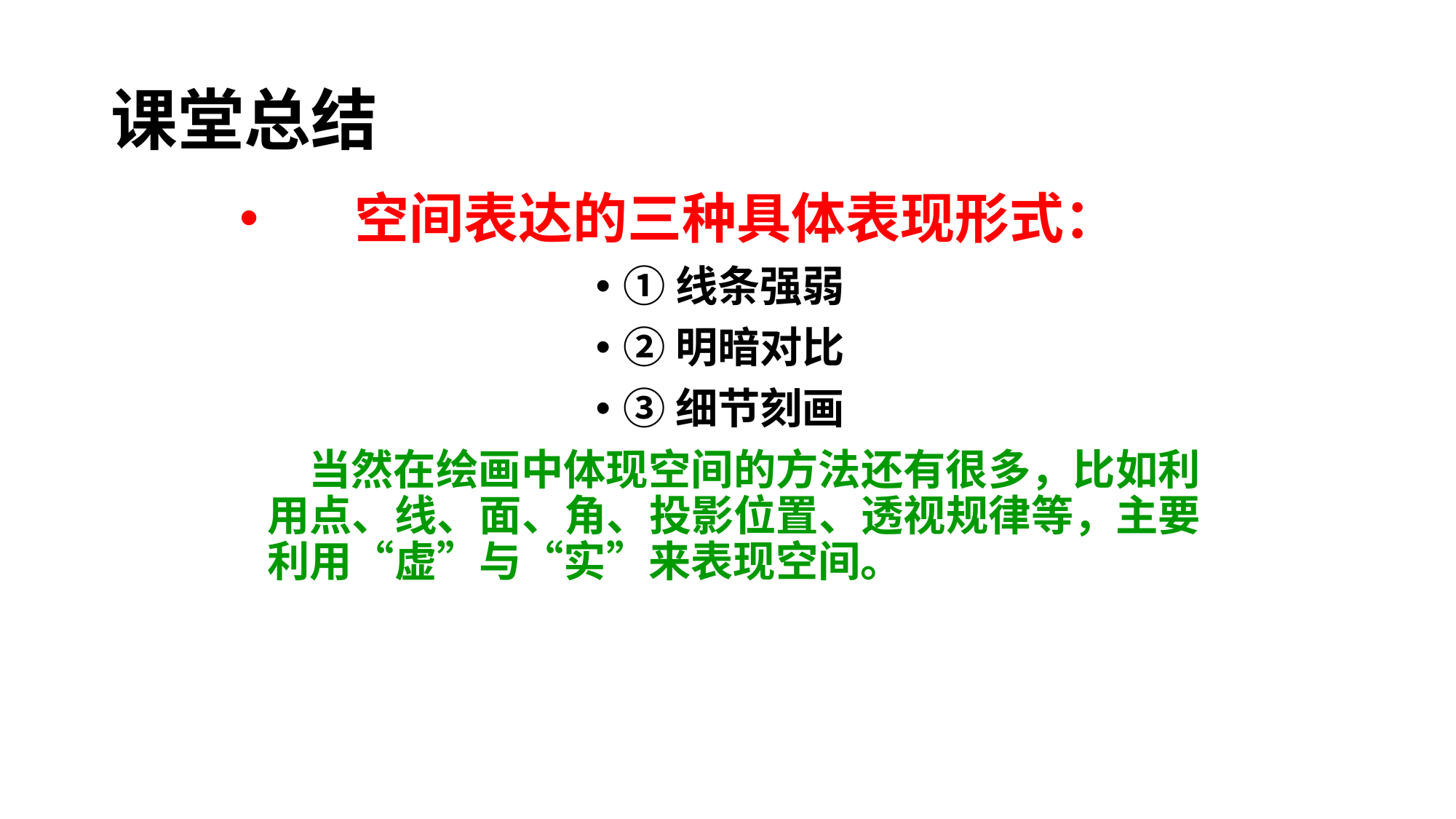

# 课堂总结
      空间表达的三种具体表现形式：
①线条强弱
②明暗对比
③细节刻画
      当然在绘画中体现空间的方法还有很多，比如利用点、线、面、角、投影位置、透视规律等，主要利用“虚”与“实”来表现空间。